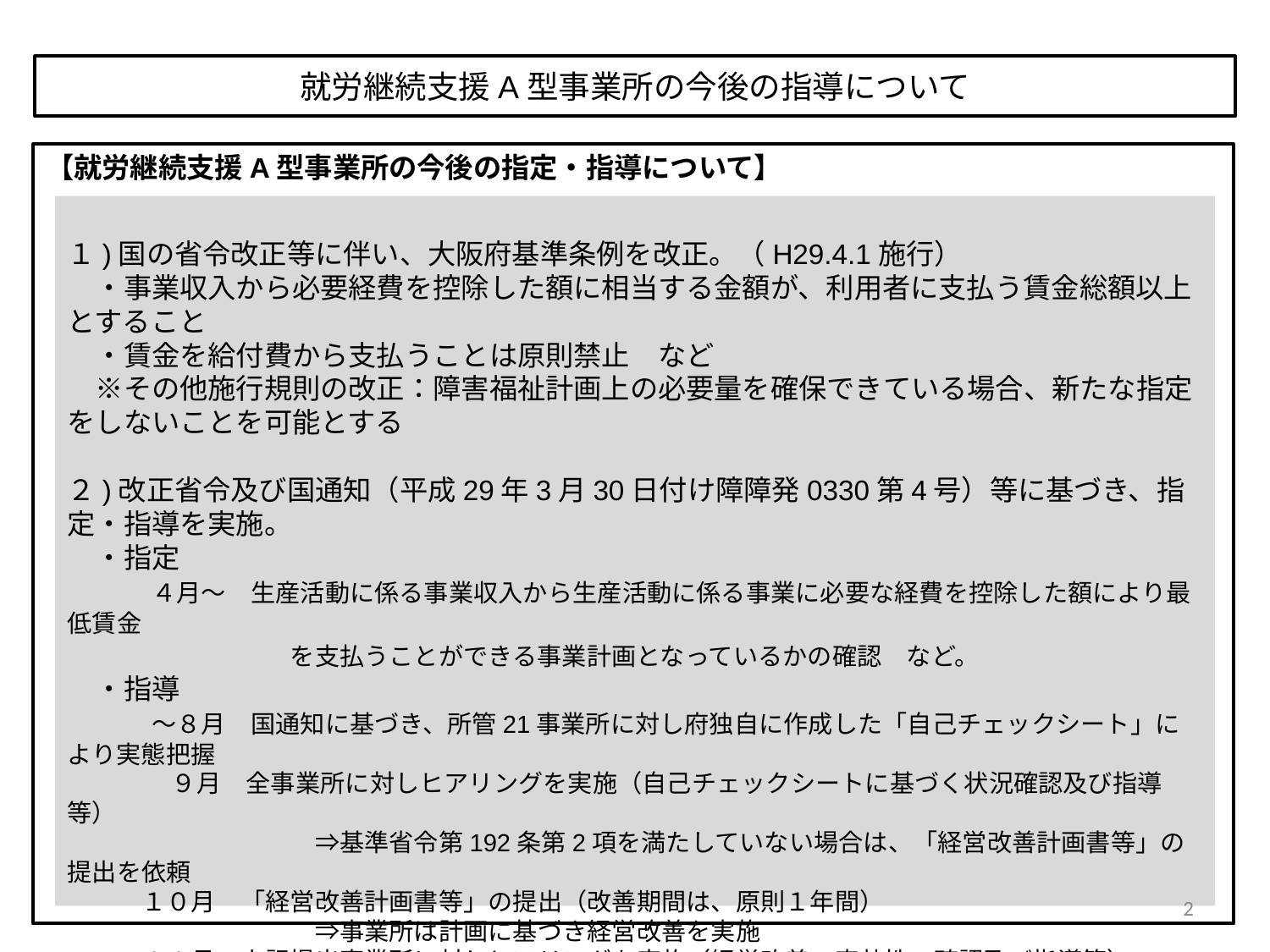

就労継続支援A型事業所の今後の指導について
【就労継続支援A型事業所の今後の指定・指導について】

１)国の省令改正等に伴い、大阪府基準条例を改正。（H29.4.1施行）
　・事業収入から必要経費を控除した額に相当する金額が、利用者に支払う賃金総額以上とすること
　・賃金を給付費から支払うことは原則禁止　など
　※その他施行規則の改正：障害福祉計画上の必要量を確保できている場合、新たな指定をしないことを可能とする

２)改正省令及び国通知（平成29年3月30日付け障障発0330第4号）等に基づき、指定・指導を実施。
　・指定
　　　４月～　生産活動に係る事業収入から生産活動に係る事業に必要な経費を控除した額により最低賃金
　　　　　　　　　を支払うことができる事業計画となっているかの確認　など。
　・指導
　　　～８月　国通知に基づき、所管21事業所に対し府独自に作成した「自己チェックシート」により実態把握
　　　　 ９月　全事業所に対しヒアリングを実施（自己チェックシートに基づく状況確認及び指導等）
　　　　　　　　　　⇒基準省令第192条第2項を満たしていない場合は、「経営改善計画書等」の提出を依頼
　　　１０月　「経営改善計画書等」の提出（改善期間は、原則１年間）
　　　　　　　　　　⇒事業所は計画に基づき経営改善を実施
　　　１１月　上記提出事業所に対しヒアリングを実施（経営改善の実効性の確認及び指導等）
　　　※なお、今年度の新規指定事業所(現在３)については、随時自己チェックシートの作成を依頼するとともに、指
　　　　定半年後を目途に実地指導
2